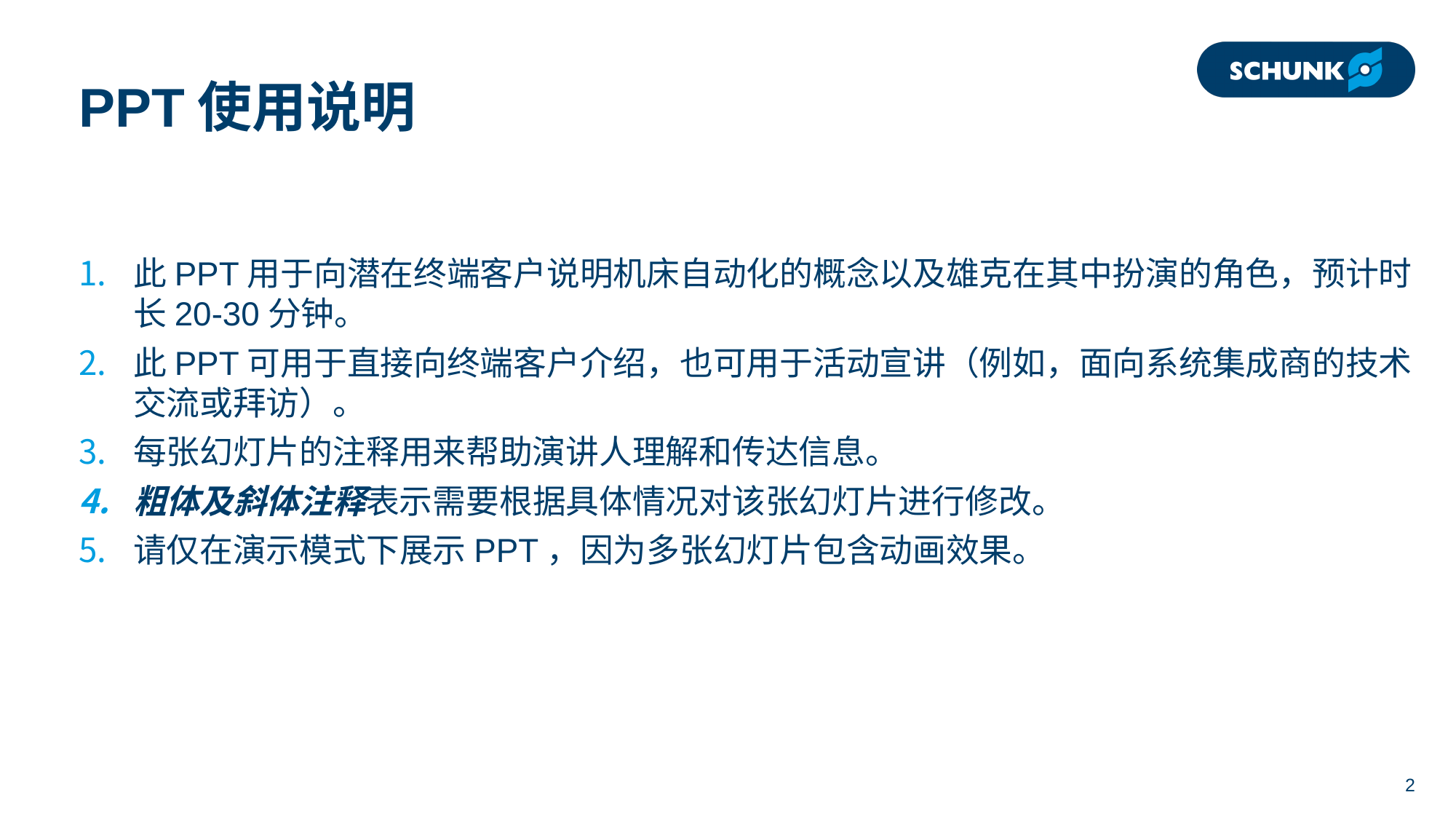

# PPT使用说明
此PPT用于向潜在终端客户说明机床自动化的概念以及雄克在其中扮演的角色，预计时长20-30分钟。
此PPT可用于直接向终端客户介绍，也可用于活动宣讲（例如，面向系统集成商的技术交流或拜访）。
每张幻灯片的注释用来帮助演讲人理解和传达信息。
粗体及斜体注释表示需要根据具体情况对该张幻灯片进行修改。
请仅在演示模式下展示PPT，因为多张幻灯片包含动画效果。
2